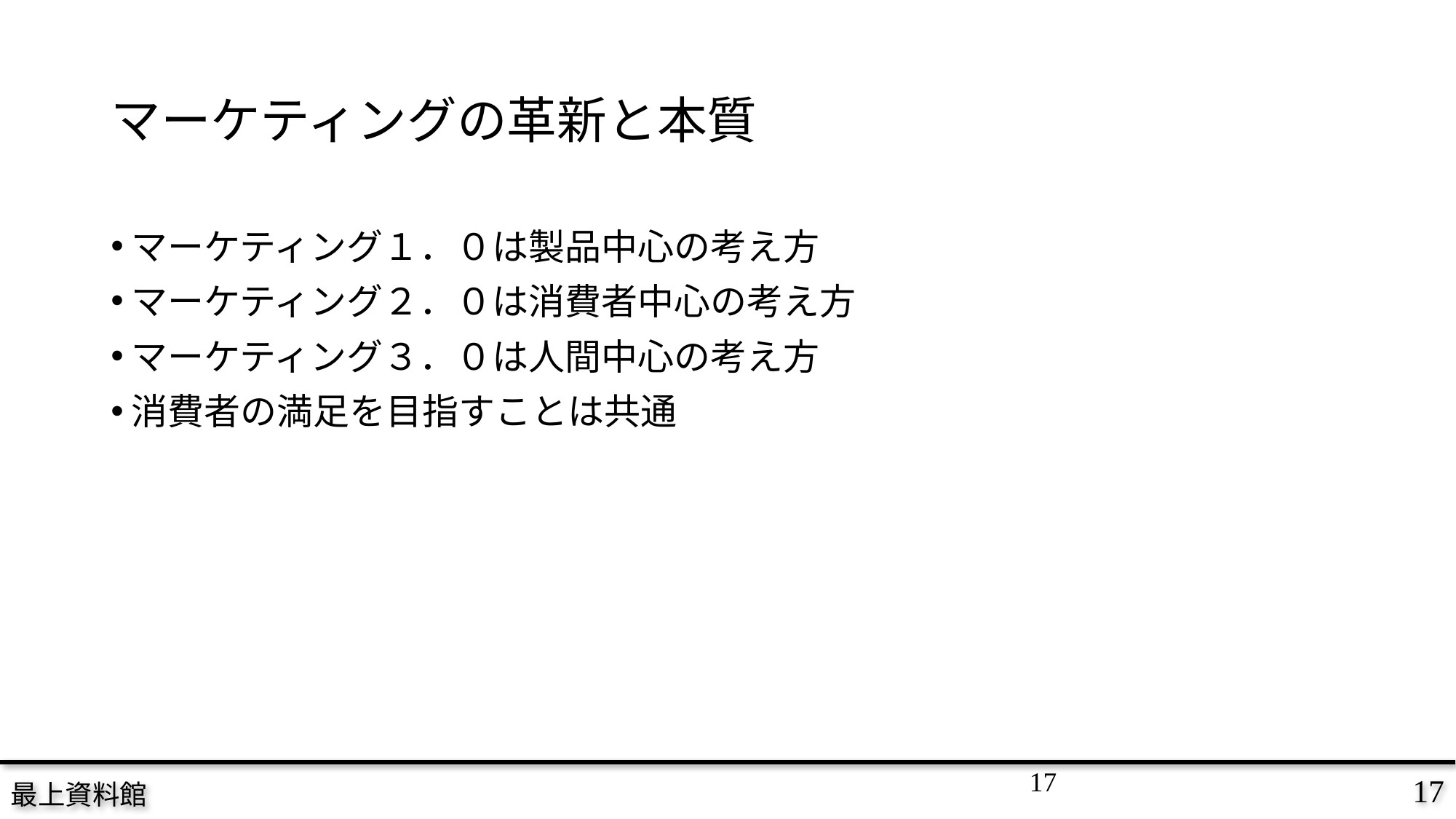

# マーケティングの革新と本質
マーケティング１．０は製品中心の考え方
マーケティング２．０は消費者中心の考え方
マーケティング３．０は人間中心の考え方
消費者の満足を目指すことは共通
17